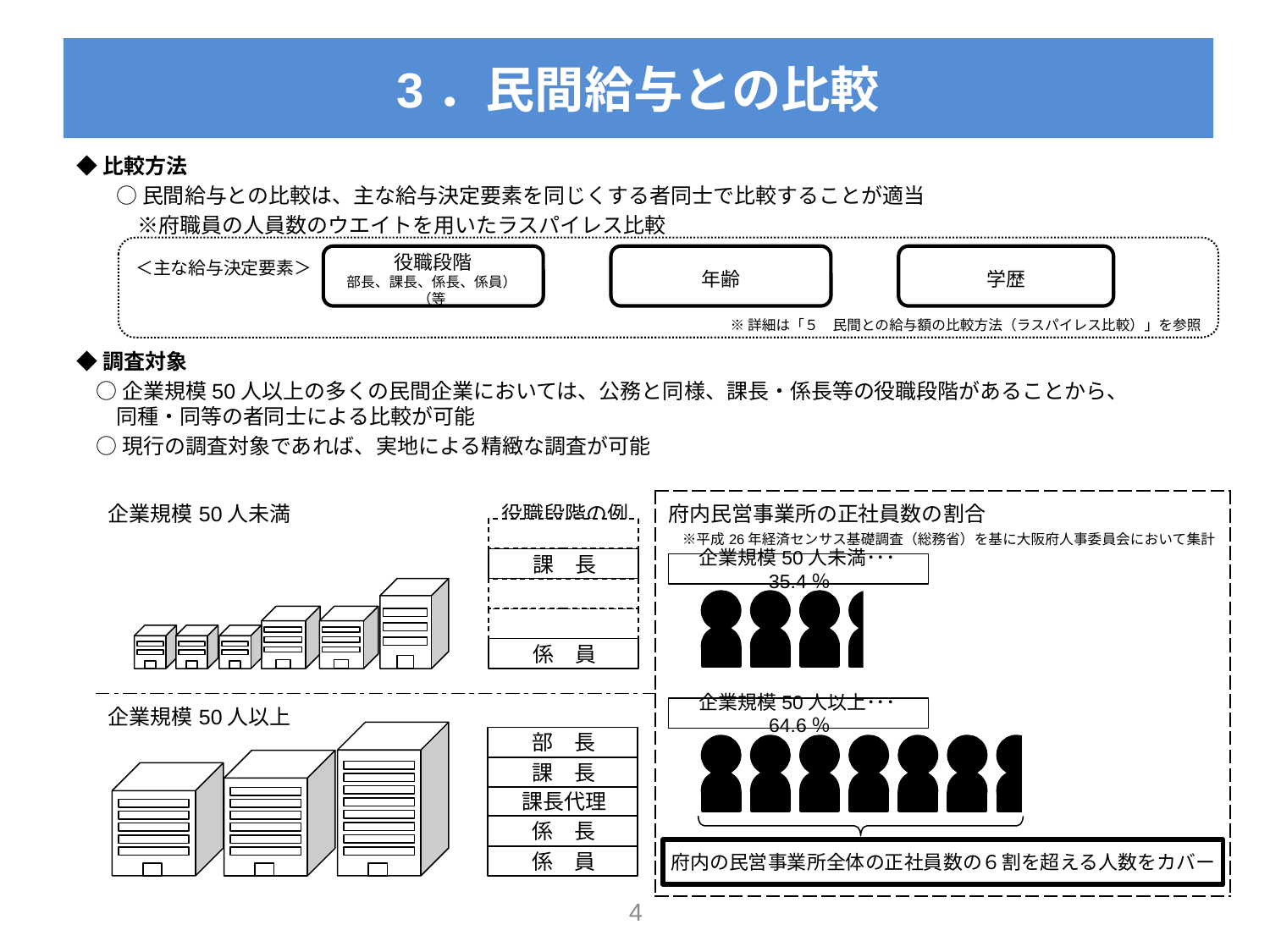

3．民間給与との比較
◆比較方法
○民間給与との比較は、主な給与決定要素を同じくする者同士で比較することが適当
　※府職員の人員数のウエイトを用いたラスパイレス比較

＜主な給与決定要素＞

※詳細は「５　民間との給与額の比較方法（ラスパイレス比較）」を参照
役職段階
（部長、課長、係長、係員等）
年齢
学歴
◆調査対象
○企業規模50人以上の多くの民間企業においては、公務と同様、課長・係長等の役職段階があることから、同種・同等の者同士による比較が可能
○現行の調査対象であれば、実地による精緻な調査が可能
| 企業規模50人未満 | 役職段階の例 | 府内民営事業所の正社員数の割合 　※平成26年経済センサス基礎調査（総務省）を基に大阪府人事委員会において集計 |
| --- | --- | --- |
| 企業規模50人以上 |  |  |

課　長

係　員
企業規模50人未満･･･35.4％

企業規模50人以上･･･64.6％

部　長
課　長
課長代理
係　長
係　員

府内の民営事業所全体の正社員数の６割を超える人数をカバー
4